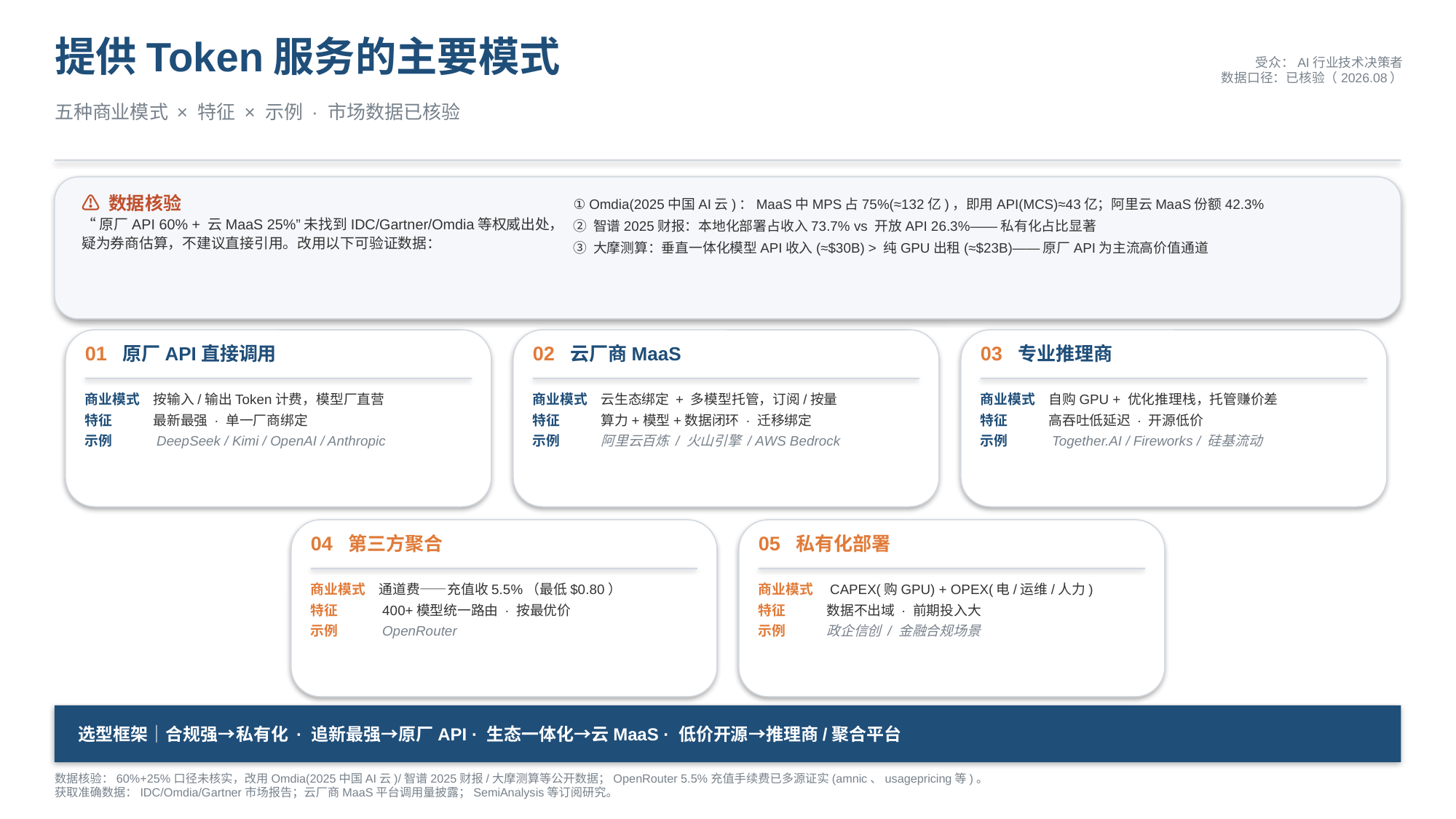

提供Token服务的主要模式
受众：AI行业技术决策者
数据口径：已核验（2026.08）
五种商业模式 × 特征 × 示例 · 市场数据已核验

⚠ 数据核验
“原厂API 60% + 云MaaS 25%”未找到IDC/Gartner/Omdia等权威出处，疑为券商估算，不建议直接引用。改用以下可验证数据：
① Omdia(2025中国AI云)：MaaS中MPS占75%(≈132亿)，即用API(MCS)≈43亿；阿里云MaaS份额42.3%
② 智谱2025财报：本地化部署占收入73.7% vs 开放API 26.3%——私有化占比显著
③ 大摩测算：垂直一体化模型API收入(≈$30B) > 纯GPU出租(≈$23B)——原厂API为主流高价值通道

01  原厂API直接调用
02  云厂商MaaS
03  专业推理商

商业模式　按输入/输出Token计费，模型厂直营
特征　　　最新最强 · 单一厂商绑定
示例　　　DeepSeek / Kimi / OpenAI / Anthropic
商业模式　云生态绑定 + 多模型托管，订阅/按量
特征　　　算力+模型+数据闭环 · 迁移绑定
示例　　　阿里云百炼 / 火山引擎 / AWS Bedrock
商业模式　自购GPU + 优化推理栈，托管赚价差
特征　　　高吞吐低延迟 · 开源低价
示例　　　Together.AI / Fireworks / 硅基流动

04  第三方聚合
05  私有化部署

商业模式　通道费——充值收5.5%（最低$0.80）
特征　　　400+模型统一路由 · 按最优价
示例　　　OpenRouter
商业模式　CAPEX(购GPU) + OPEX(电/运维/人力)
特征　　　数据不出域 · 前期投入大
示例　　　政企信创 / 金融合规场景
选型框架｜合规强→私有化 · 追新最强→原厂API · 生态一体化→云MaaS · 低价开源→推理商/聚合平台
数据核验：60%+25%口径未核实，改用Omdia(2025中国AI云)/智谱2025财报/大摩测算等公开数据；OpenRouter 5.5%充值手续费已多源证实(amnic、usagepricing等)。
获取准确数据：IDC/Omdia/Gartner市场报告；云厂商MaaS平台调用量披露；SemiAnalysis等订阅研究。